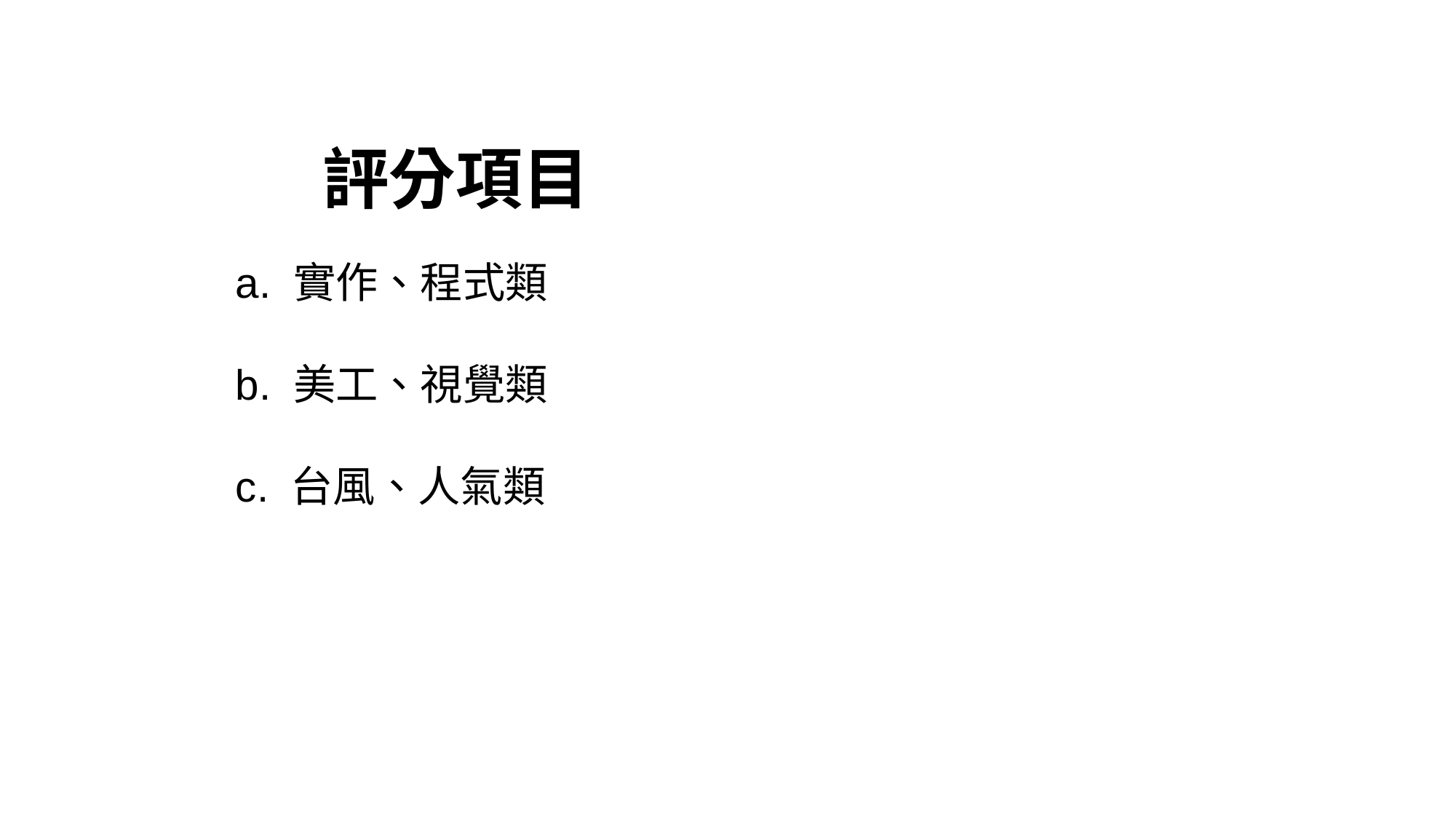

# 評分項目
a. 實作、程式類
b. 美工、視覺類
c. 台風、人氣類